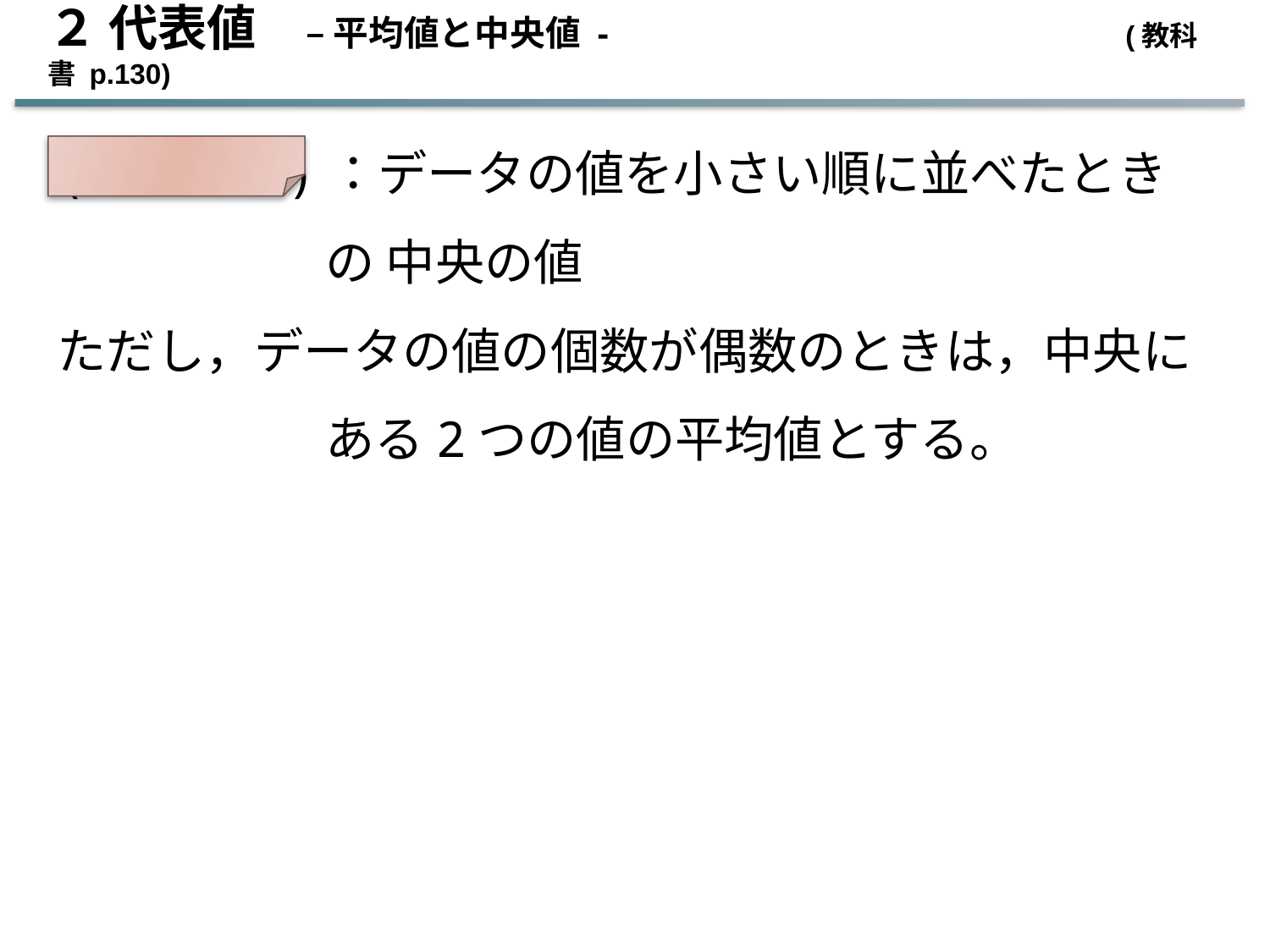

２ 代表値　– 平均値と中央値 -             　　　　     　 (教科書 p.130)
( 中央値 )：データの値を小さい順に並べたときの 中央の値
ただし，データの値の個数が偶数のときは，中央にある2つの値の平均値とする。